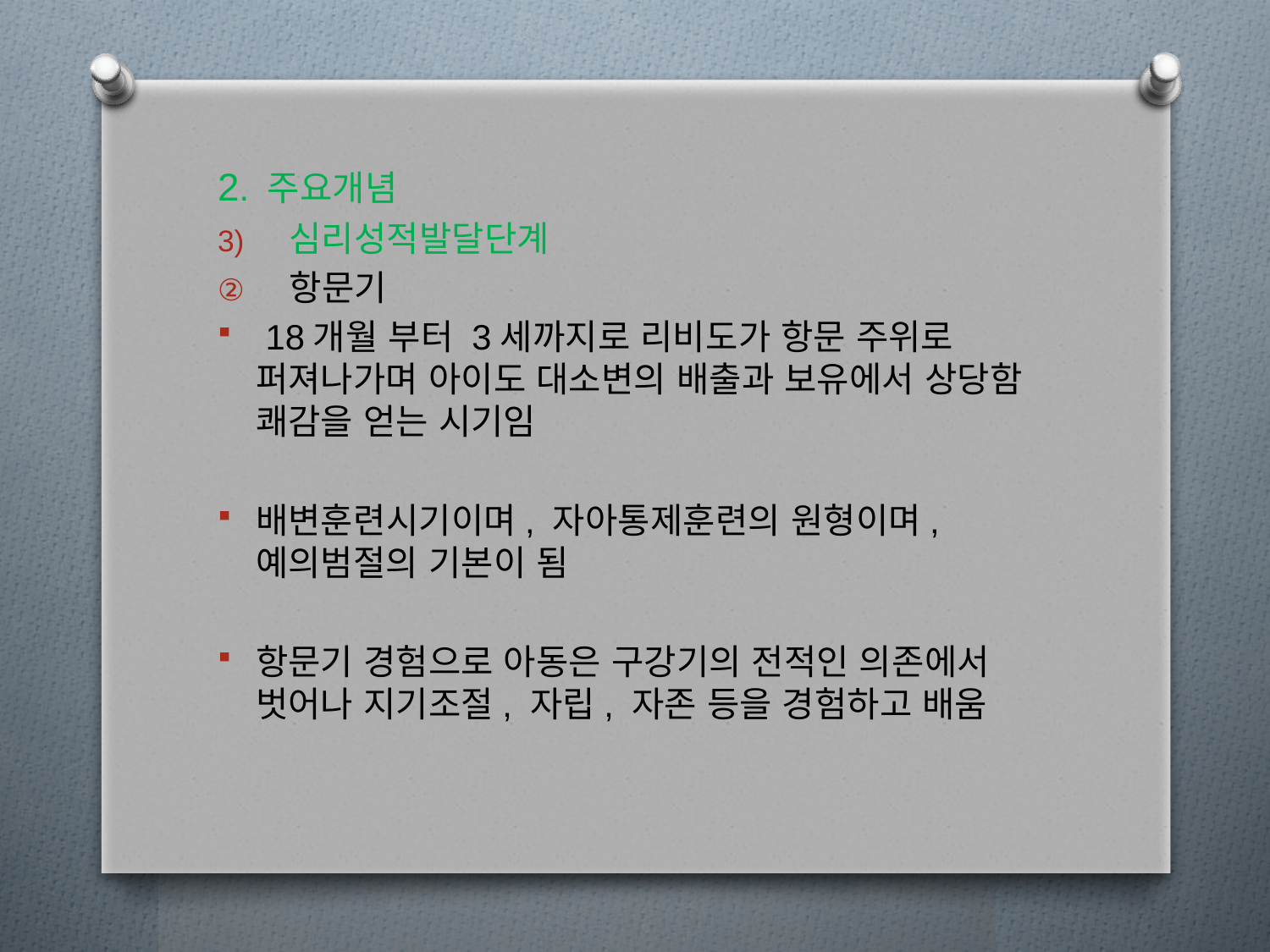

2. 주요개념
심리성적발달단계
항문기
 18개월 부터 3세까지로 리비도가 항문 주위로 퍼져나가며 아이도 대소변의 배출과 보유에서 상당함 쾌감을 얻는 시기임

배변훈련시기이며, 자아통제훈련의 원형이며, 예의범절의 기본이 됨

항문기 경험으로 아동은 구강기의 전적인 의존에서 벗어나 지기조절, 자립, 자존 등을 경험하고 배움